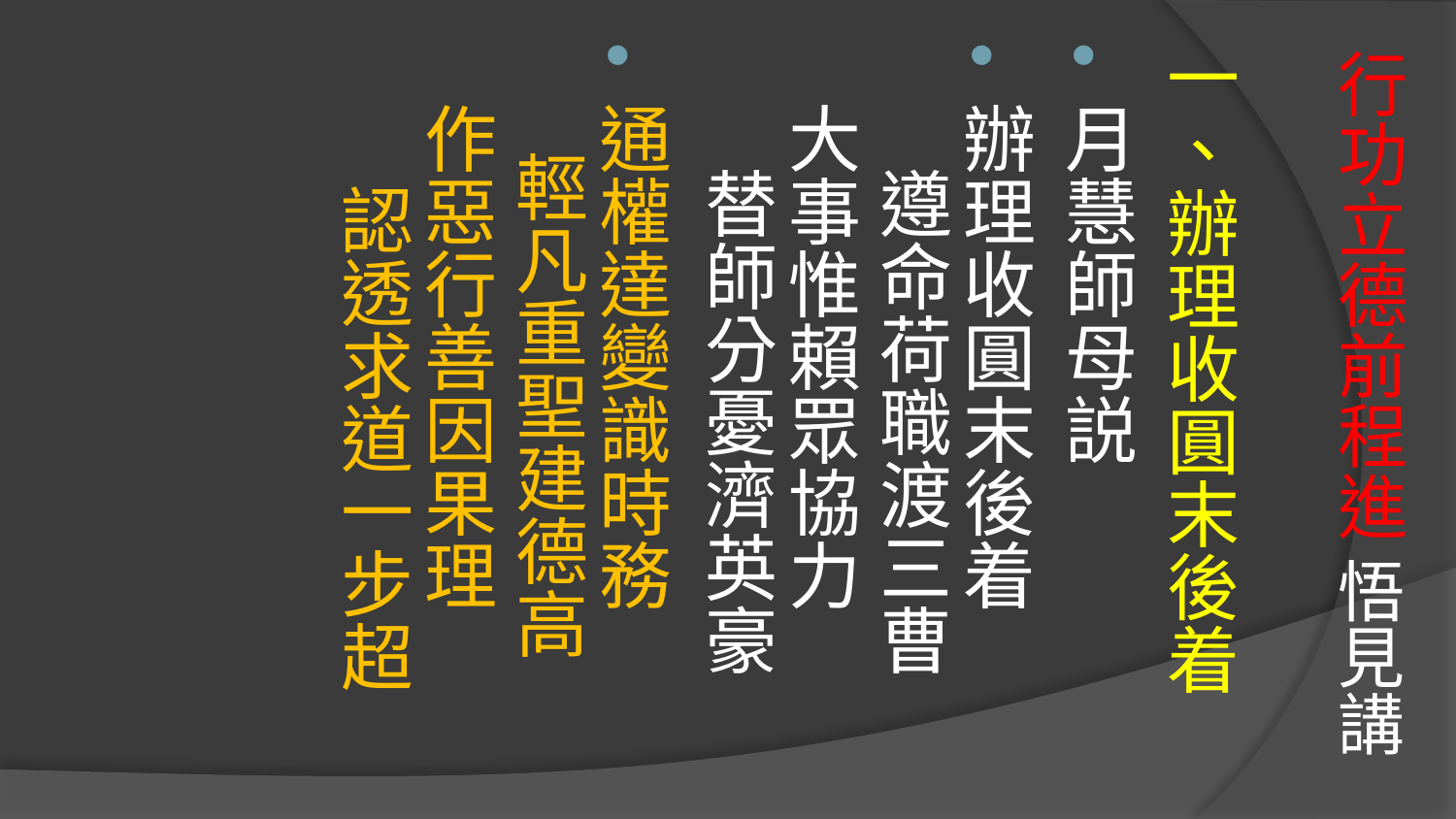

# 行功立德前程進 悟見講
一、辦理收圓末後着
月慧師母説
辦理收圓末後着               遵命荷職渡三曹
大事惟賴眾協力               替師分憂濟英豪
通權達變識時務              輕凡重聖建德高
作惡行善因果理                認透求道一步超